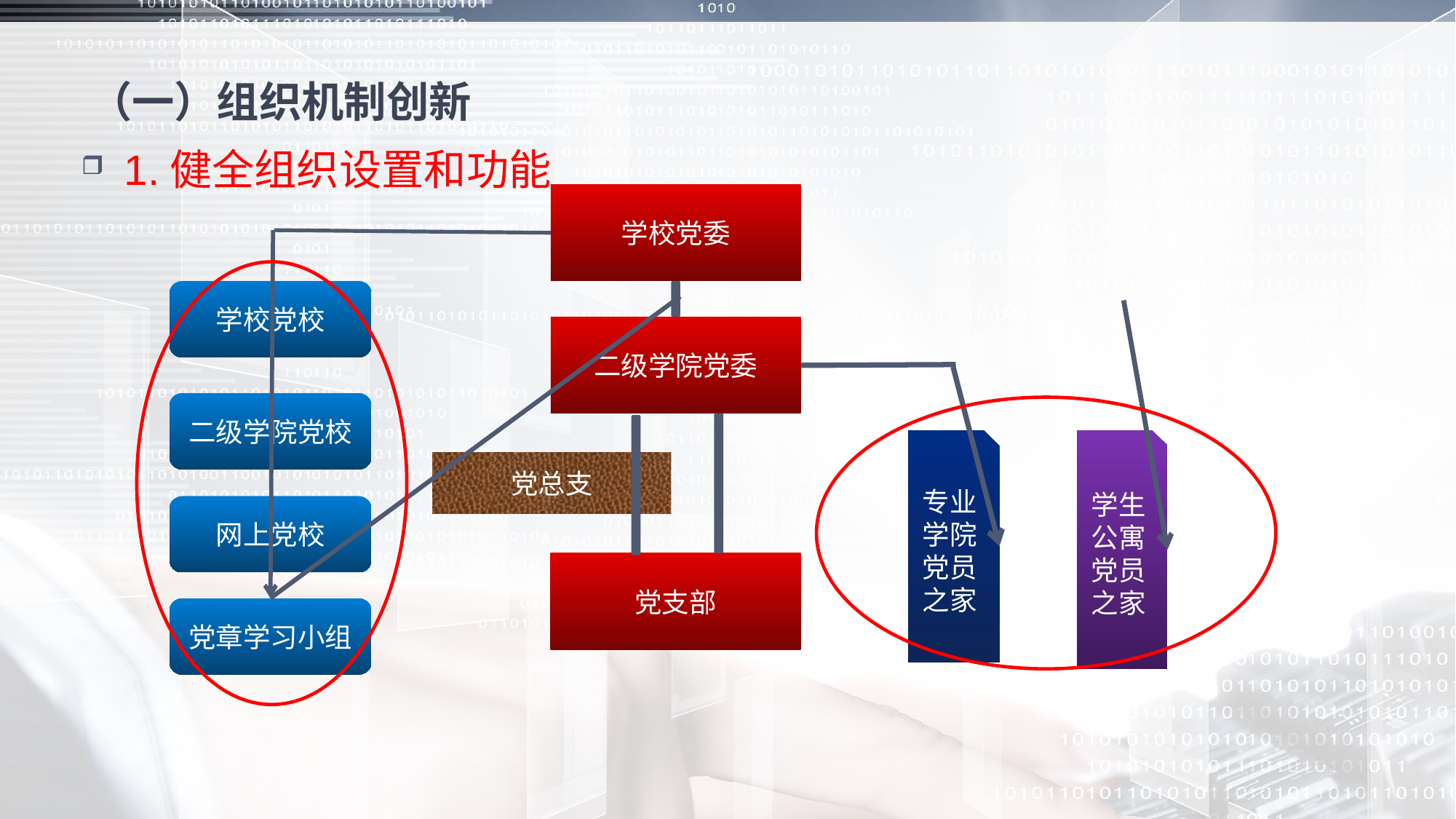

# （一）组织机制创新
1.健全组织设置和功能
学校党委

学校党校

二级学院党委
二级学院党校

专业学院党员之家
学生公寓党员之家
党总支
网上党校
党支部
党章学习小组